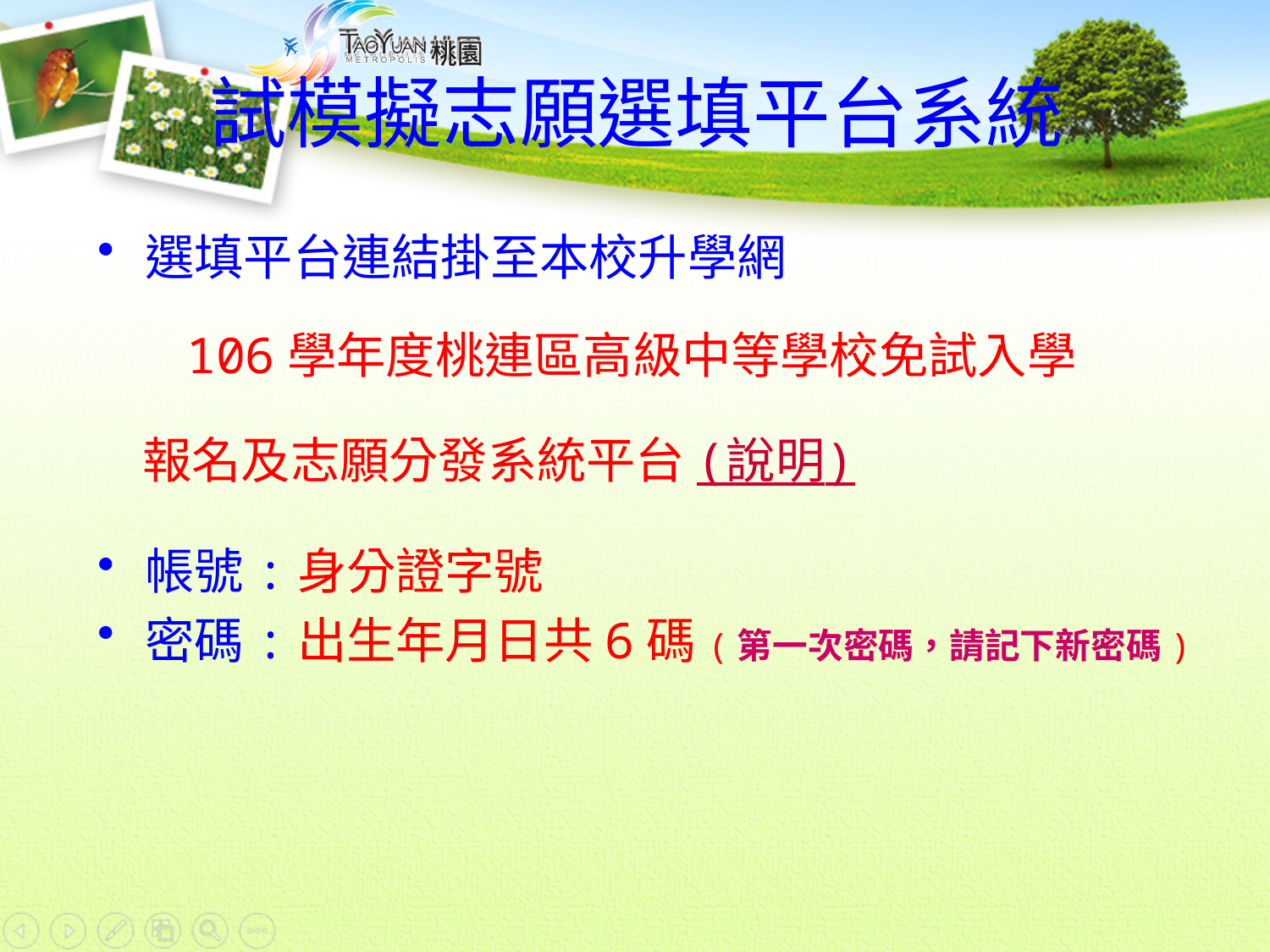

# 試模擬志願選填平台系統
選填平台連結掛至本校升學網
   106學年度桃連區高級中等學校免試入學
   報名及志願分發系統平台(說明)
帳號:身分證字號
密碼:出生年月日共6碼(第一次密碼，請記下新密碼)